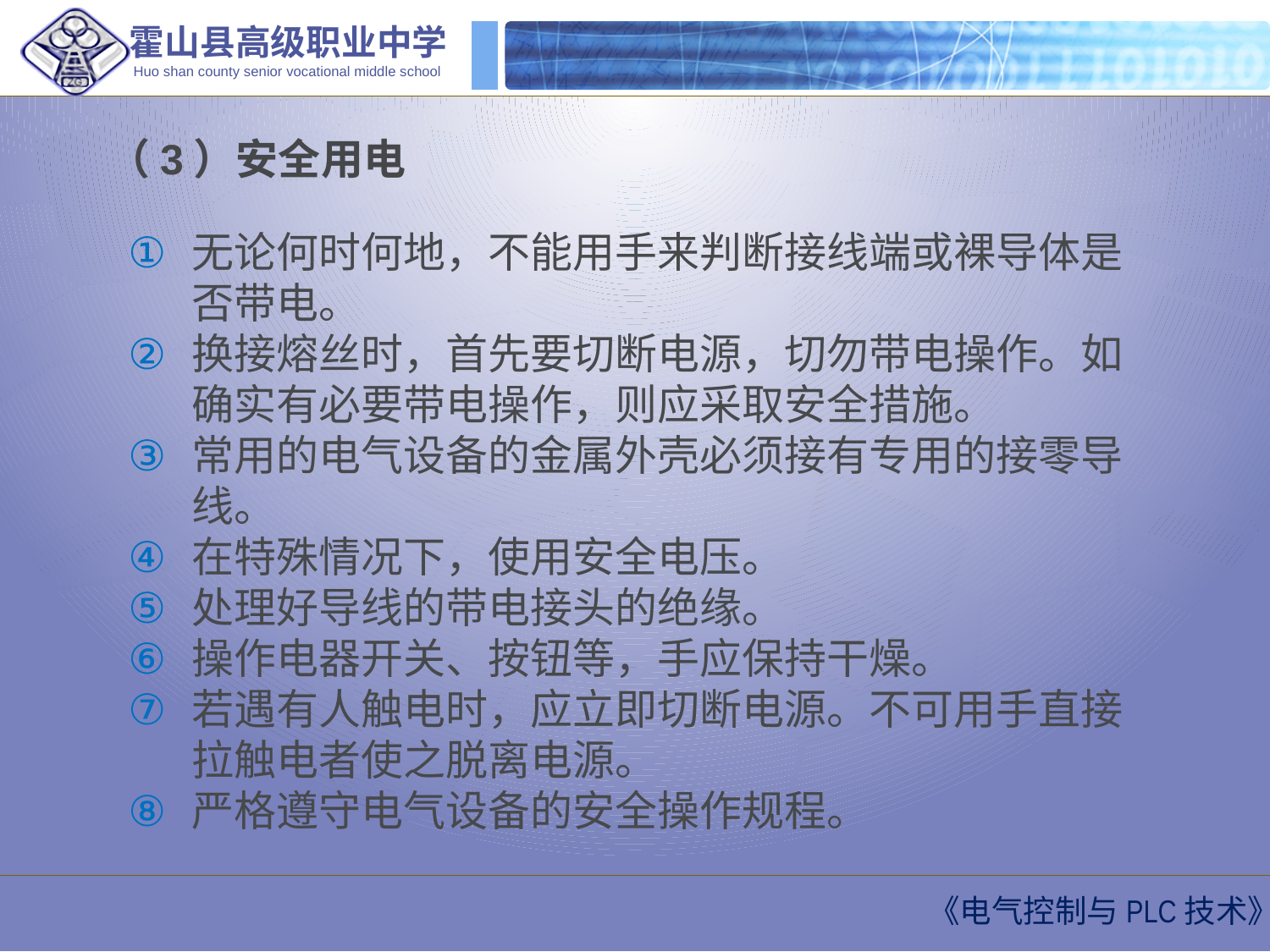

（3）安全用电
无论何时何地，不能用手来判断接线端或裸导体是否带电。
换接熔丝时，首先要切断电源，切勿带电操作。如确实有必要带电操作，则应采取安全措施。
常用的电气设备的金属外壳必须接有专用的接零导线。
在特殊情况下，使用安全电压。
处理好导线的带电接头的绝缘。
操作电器开关、按钮等，手应保持干燥。
若遇有人触电时，应立即切断电源。不可用手直接拉触电者使之脱离电源。
严格遵守电气设备的安全操作规程。